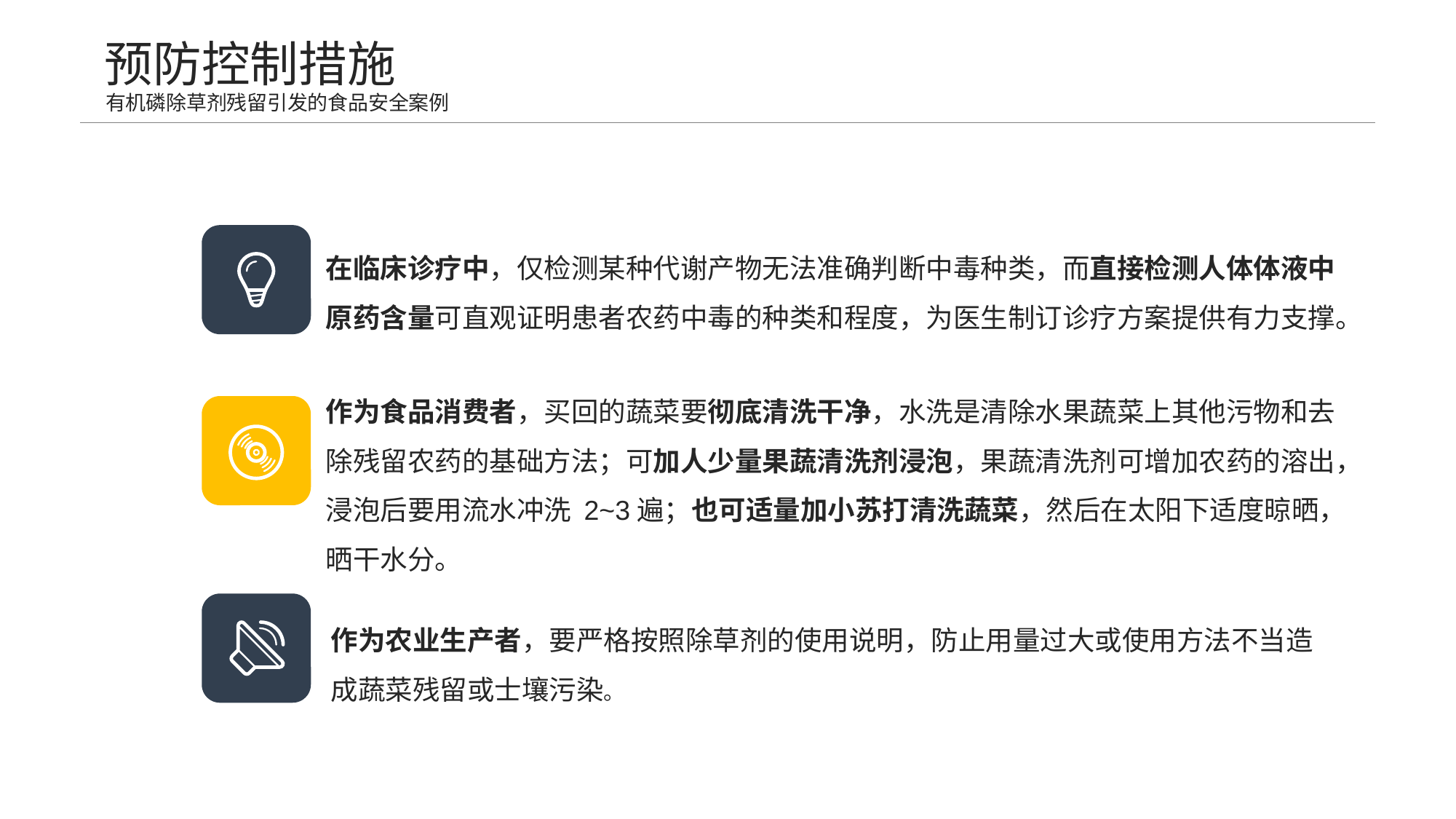

预防控制措施
有机磷除草剂残留引发的食品安全案例

在临床诊疗中，仅检测某种代谢产物无法准确判断中毒种类，而直接检测人体体液中原药含量可直观证明患者农药中毒的种类和程度，为医生制订诊疗方案提供有力支撑。

作为食品消费者，买回的蔬菜要彻底清洗干净，水洗是清除水果蔬菜上其他污物和去除残留农药的基础方法；可加人少量果蔬清洗剂浸泡，果蔬清洗剂可增加农药的溶出，浸泡后要用流水冲洗 2~3遍；也可适量加小苏打清洗蔬菜，然后在太阳下适度晾晒，晒干水分。

作为农业生产者，要严格按照除草剂的使用说明，防止用量过大或使用方法不当造成蔬菜残留或士壤污染。